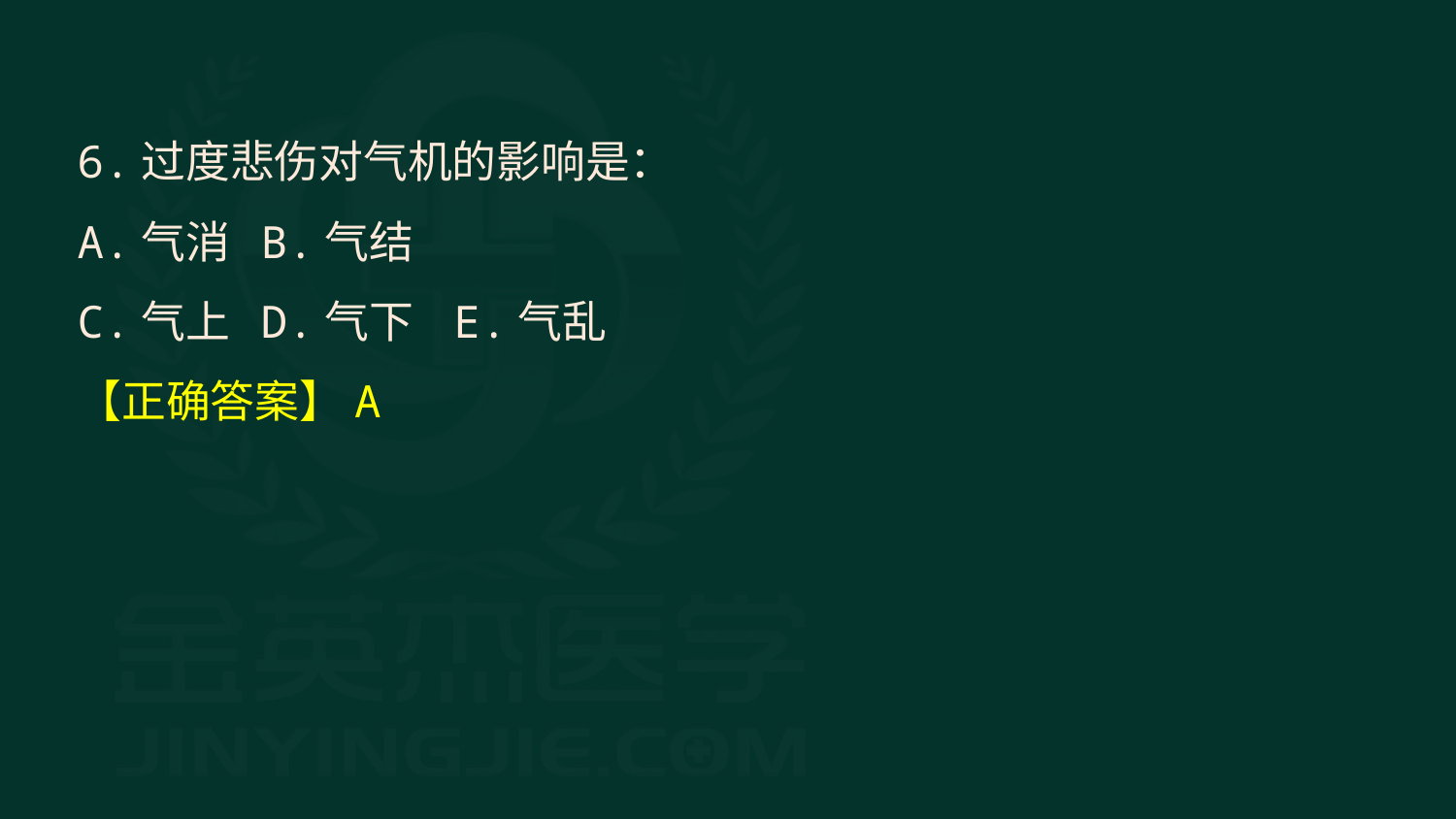

6.过度悲伤对气机的影响是：
A.气消  B.气结
C.气上  D.气下   E.气乱
【正确答案】A